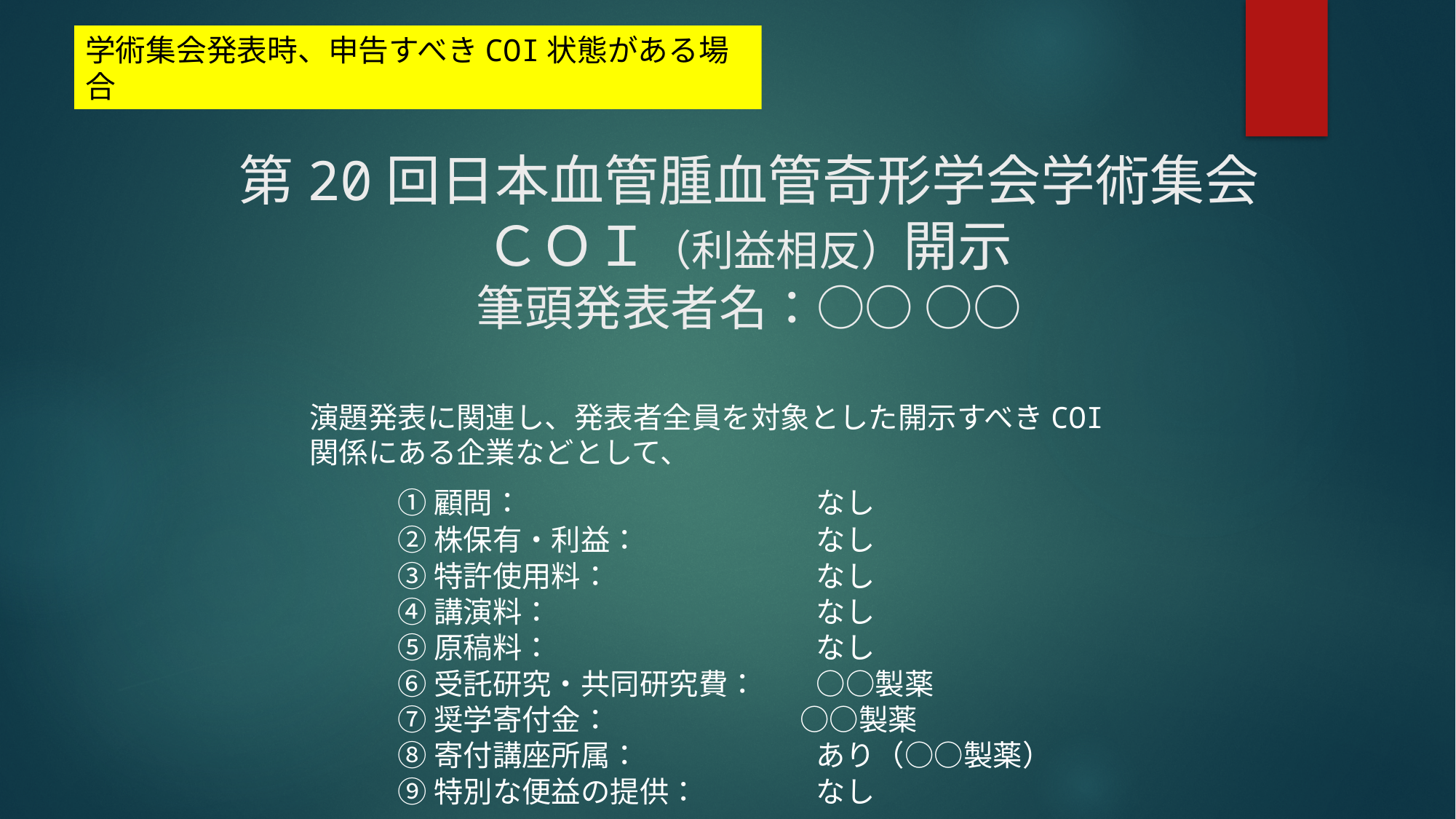

学術集会発表時、申告すべきCOI状態がある場合
# 第20回日本血管腫血管奇形学会学術集会 ＣＯＩ（利益相反）開示 筆頭発表者名：○○ ○○
演題発表に関連し、発表者全員を対象とした開示すべきCOI 関係にある企業などとして、
　　　① 顧問：　　　　　　　　　　なし
　　　② 株保有・利益：　　　　　　なし
　　　③ 特許使用料：　　　　　　　なし
　　　④ 講演料：　　　　　　　　　なし
　　　⑤ 原稿料：　　　　　　　　　なし
　　　⑥ 受託研究・共同研究費：　　○○製薬
　　　⑦ 奨学寄付金：　 　　　　　 ○○製薬
　　　⑧ 寄付講座所属：　　　　　　あり（○○製薬）
　　　⑨ 特別な便益の提供：　　　　なし